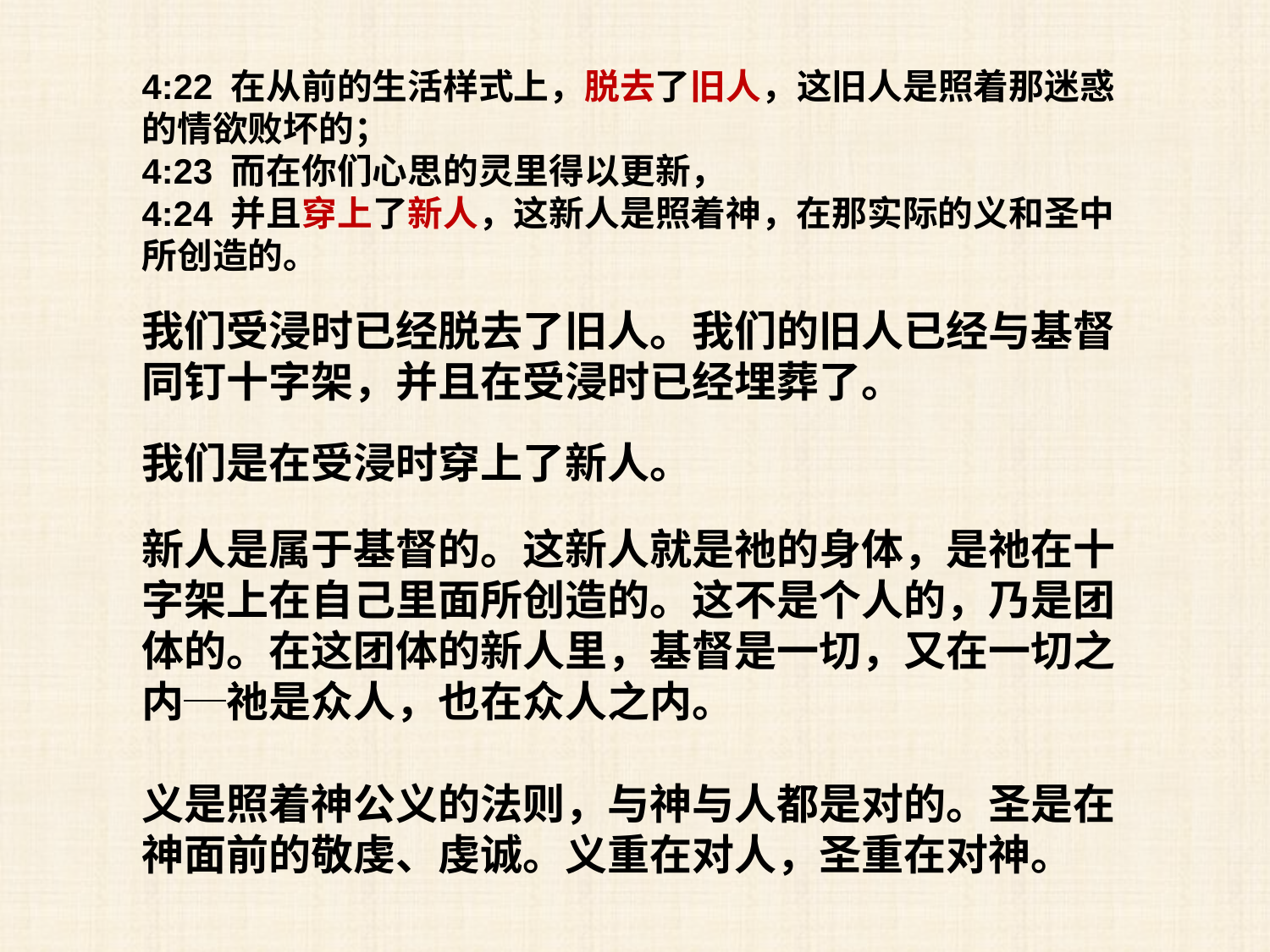

4:22 在从前的生活样式上，脱去了旧人，这旧人是照着那迷惑的情欲败坏的；
4:23 而在你们心思的灵里得以更新，
4:24 并且穿上了新人，这新人是照着神，在那实际的义和圣中所创造的。
我们受浸时已经脱去了旧人。我们的旧人已经与基督同钉十字架，并且在受浸时已经埋葬了。
我们是在受浸时穿上了新人。
新人是属于基督的。这新人就是祂的身体，是祂在十字架上在自己里面所创造的。这不是个人的，乃是团体的。在这团体的新人里，基督是一切，又在一切之内─祂是众人，也在众人之内。
义是照着神公义的法则，与神与人都是对的。圣是在神面前的敬虔、虔诚。义重在对人，圣重在对神。